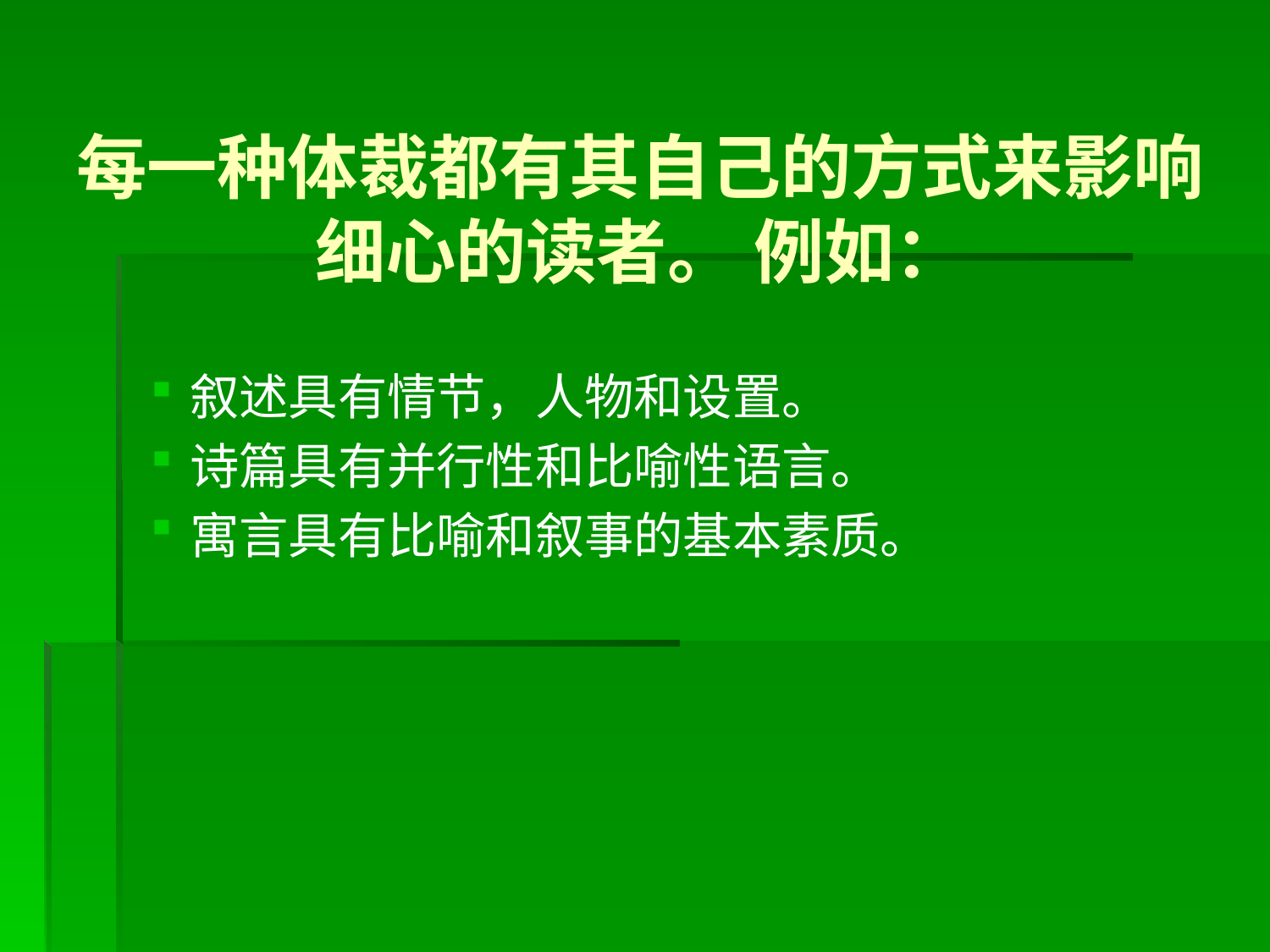

# 每一种体裁都有其自己的方式来影响细心的读者。 例如：
叙述具有情节，人物和设置。
诗篇具有并行性和比喻性语言。
寓言具有比喻和叙事的基本素质。